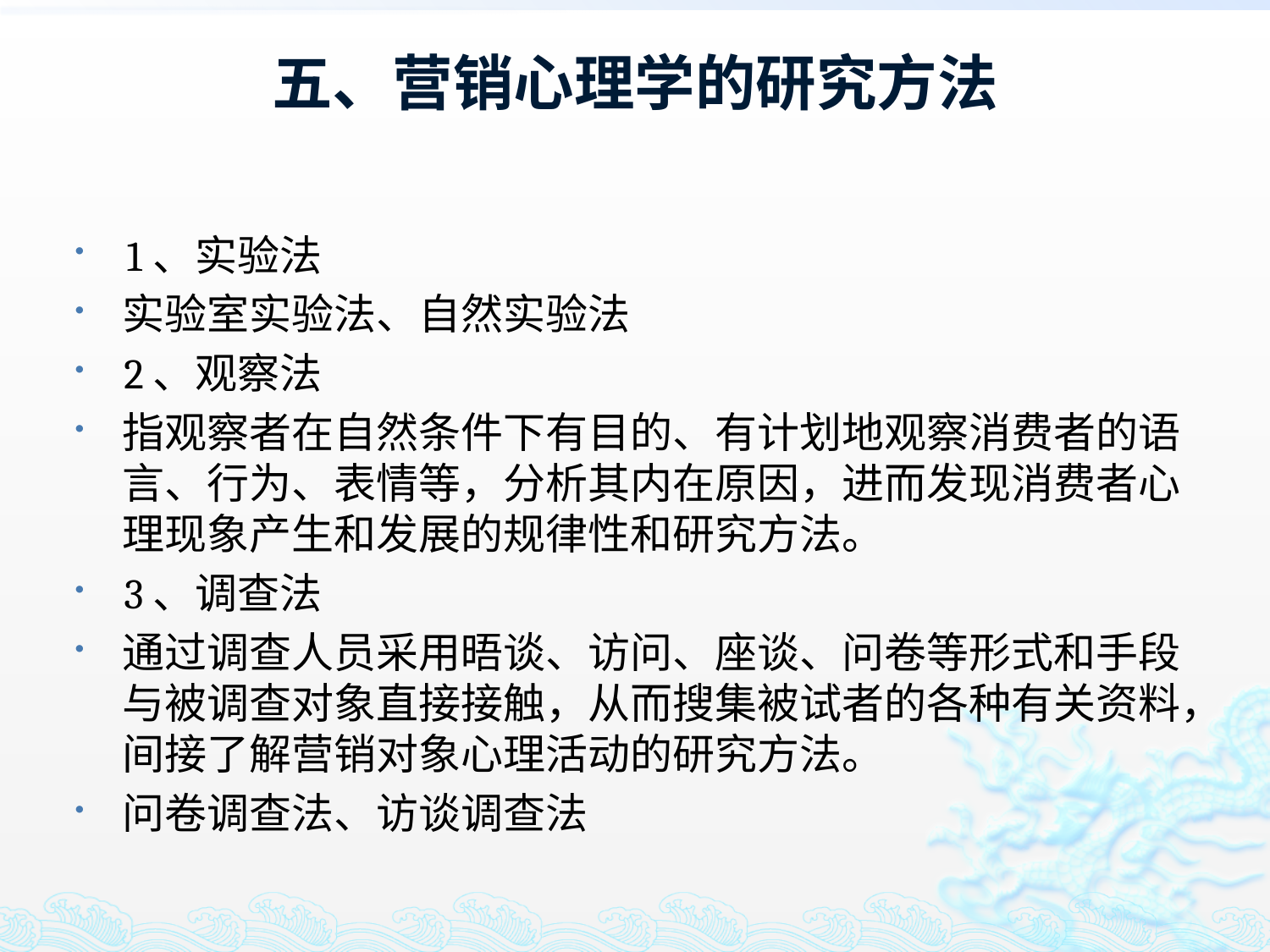

# 五、营销心理学的研究方法
1、实验法
实验室实验法、自然实验法
2、观察法
指观察者在自然条件下有目的、有计划地观察消费者的语言、行为、表情等，分析其内在原因，进而发现消费者心理现象产生和发展的规律性和研究方法。
3、调查法
通过调查人员采用晤谈、访问、座谈、问卷等形式和手段与被调查对象直接接触，从而搜集被试者的各种有关资料，间接了解营销对象心理活动的研究方法。
问卷调查法、访谈调查法